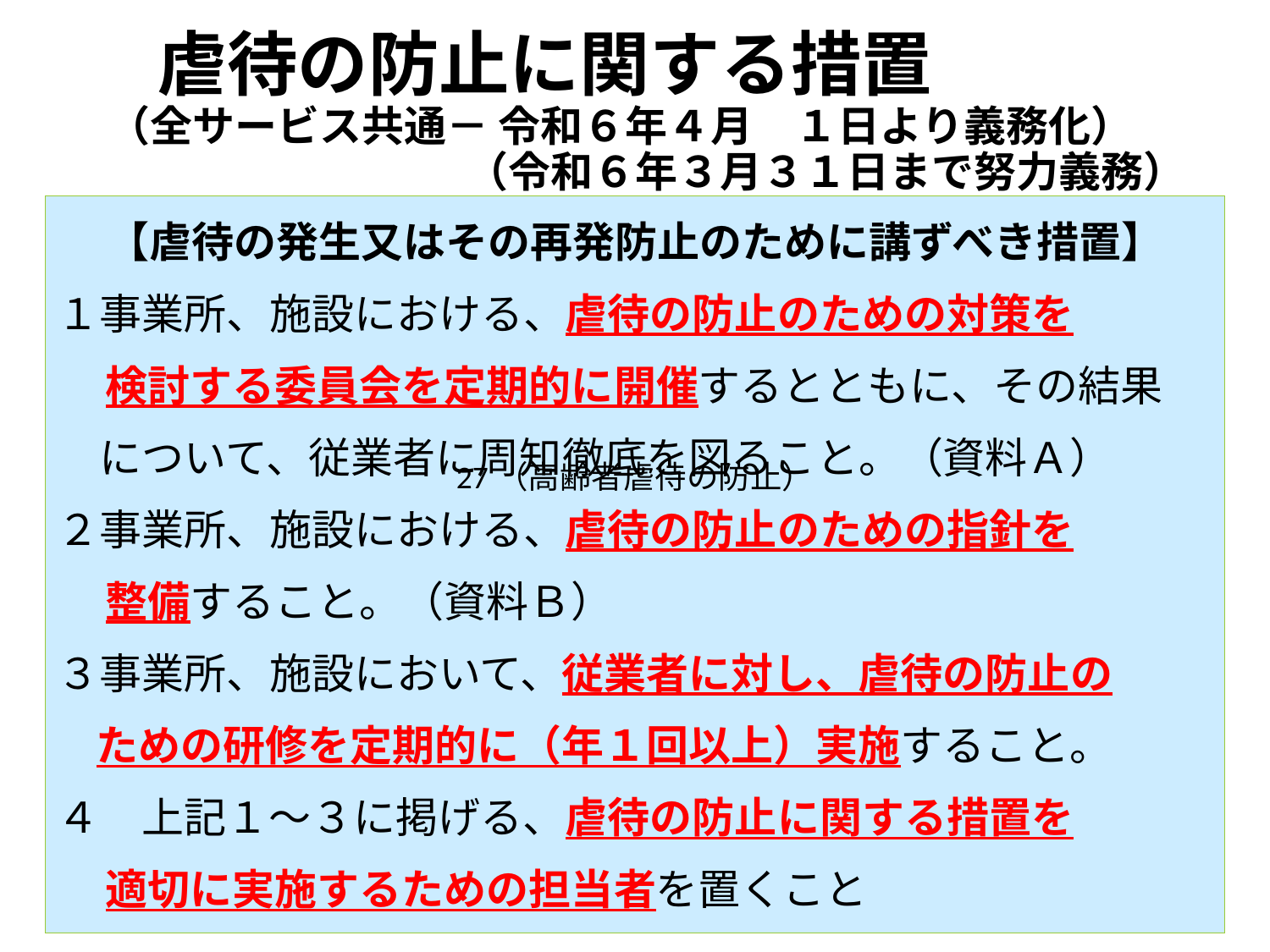

# 虐待の防止に関する措置 （全サービス共通－ 令和６年４月　１日より義務化） 　　　　　　　　  （令和６年３月３１日まで努力義務）
【虐待の発生又はその再発防止のために講ずべき措置】
１事業所、施設における、虐待の防止のための対策を
    検討する委員会を定期的に開催するとともに、その結果
　について、従業者に周知徹底を図ること。（資料Ａ）
２事業所、施設における、虐待の防止のための指針を
    整備すること。（資料Ｂ）
３事業所、施設において、従業者に対し、虐待の防止の
   ための研修を定期的に（年１回以上）実施すること。
４　上記１～３に掲げる、虐待の防止に関する措置を
    適切に実施するための担当者を置くこと
27（高齢者虐待の防止）
16